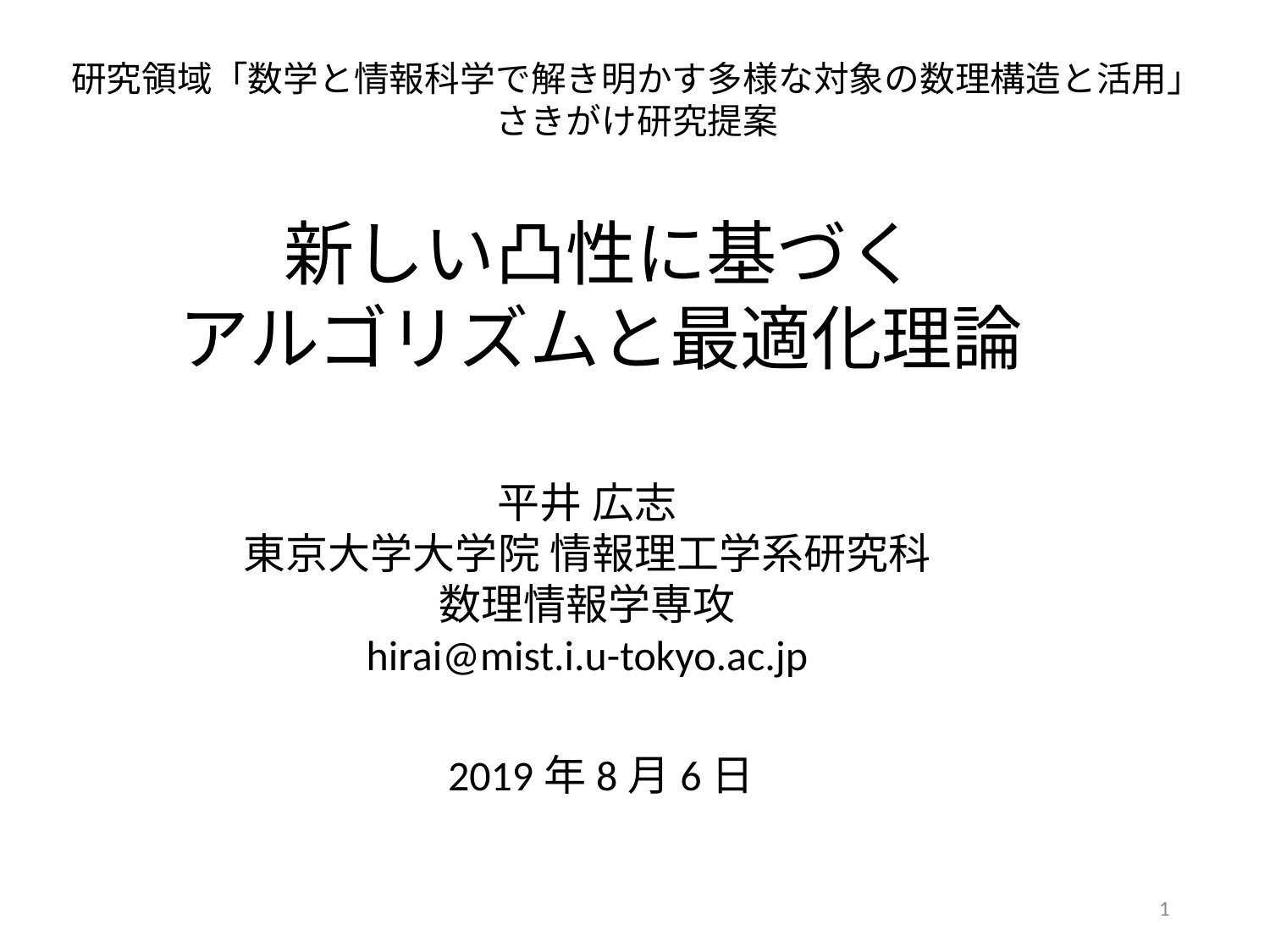

研究領域「数学と情報科学で解き明かす多様な対象の数理構造と活用」
さきがけ研究提案
新しい凸性に基づく
アルゴリズムと最適化理論
平井 広志
東京大学大学院 情報理工学系研究科
数理情報学専攻
hirai@mist.i.u-tokyo.ac.jp
2019年8月6日
1